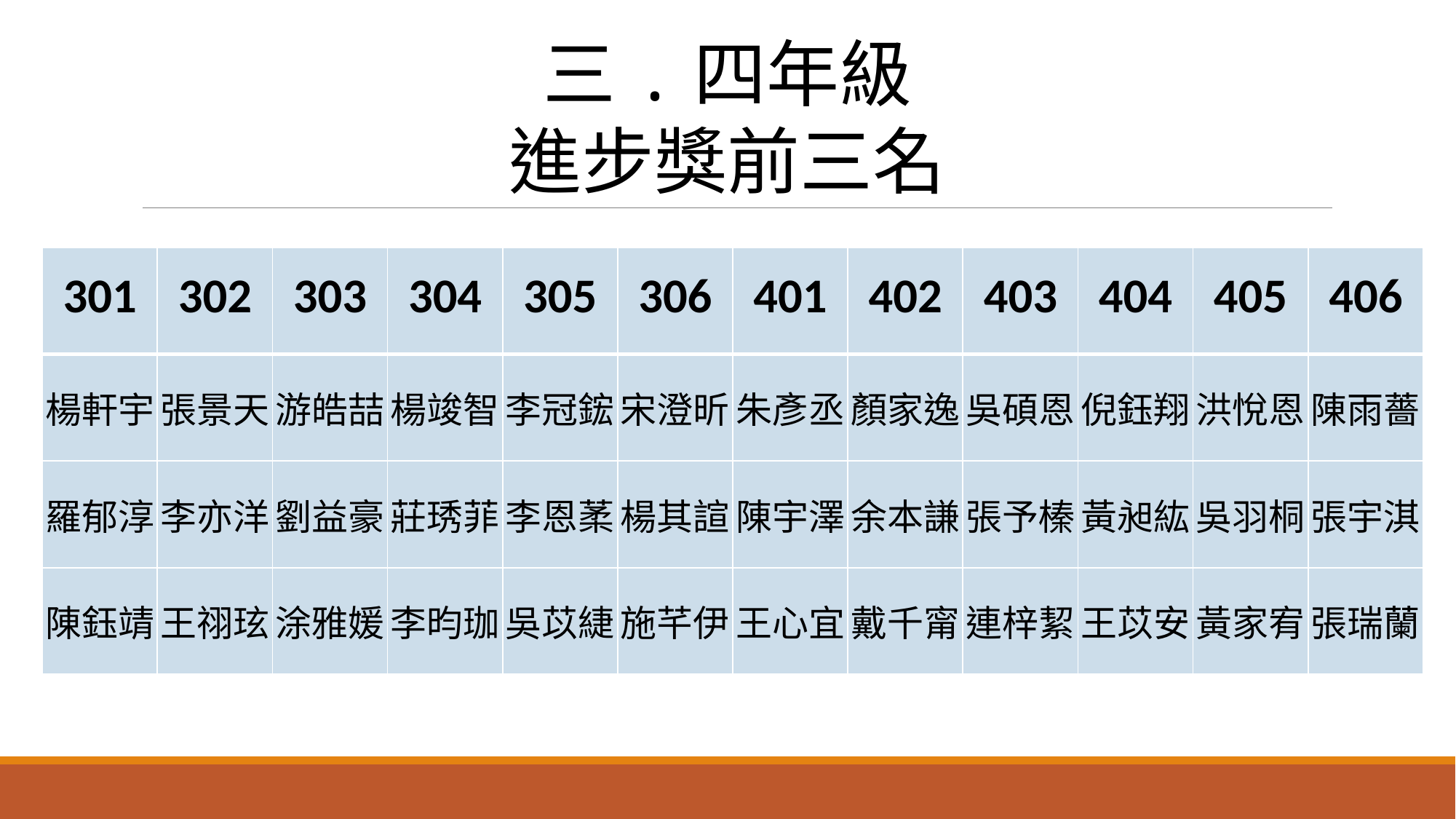

三.四年級
進步獎前三名
| 301 | 302 | 303 | 304 | 305 | 306 | 401 | 402 | 403 | 404 | 405 | 406 |
| --- | --- | --- | --- | --- | --- | --- | --- | --- | --- | --- | --- |
| 楊軒宇 | 張景天 | 游皓喆 | 楊竣智 | 李冠鋐 | 宋澄昕 | 朱彥丞 | 顏家逸 | 吳碩恩 | 倪鈺翔 | 洪悅恩 | 陳雨薔 |
| 羅郁淳 | 李亦洋 | 劉益豪 | 莊琇菲 | 李恩葇 | 楊其諠 | 陳宇澤 | 余本謙 | 張予榛 | 黃昶紘 | 吳羽桐 | 張宇淇 |
| 陳鈺靖 | 王祤玹 | 涂雅媛 | 李昀珈 | 吳苡緁 | 施芊伊 | 王心宜 | 戴千甯 | 連梓絜 | 王苡安 | 黃家宥 | 張瑞蘭 |